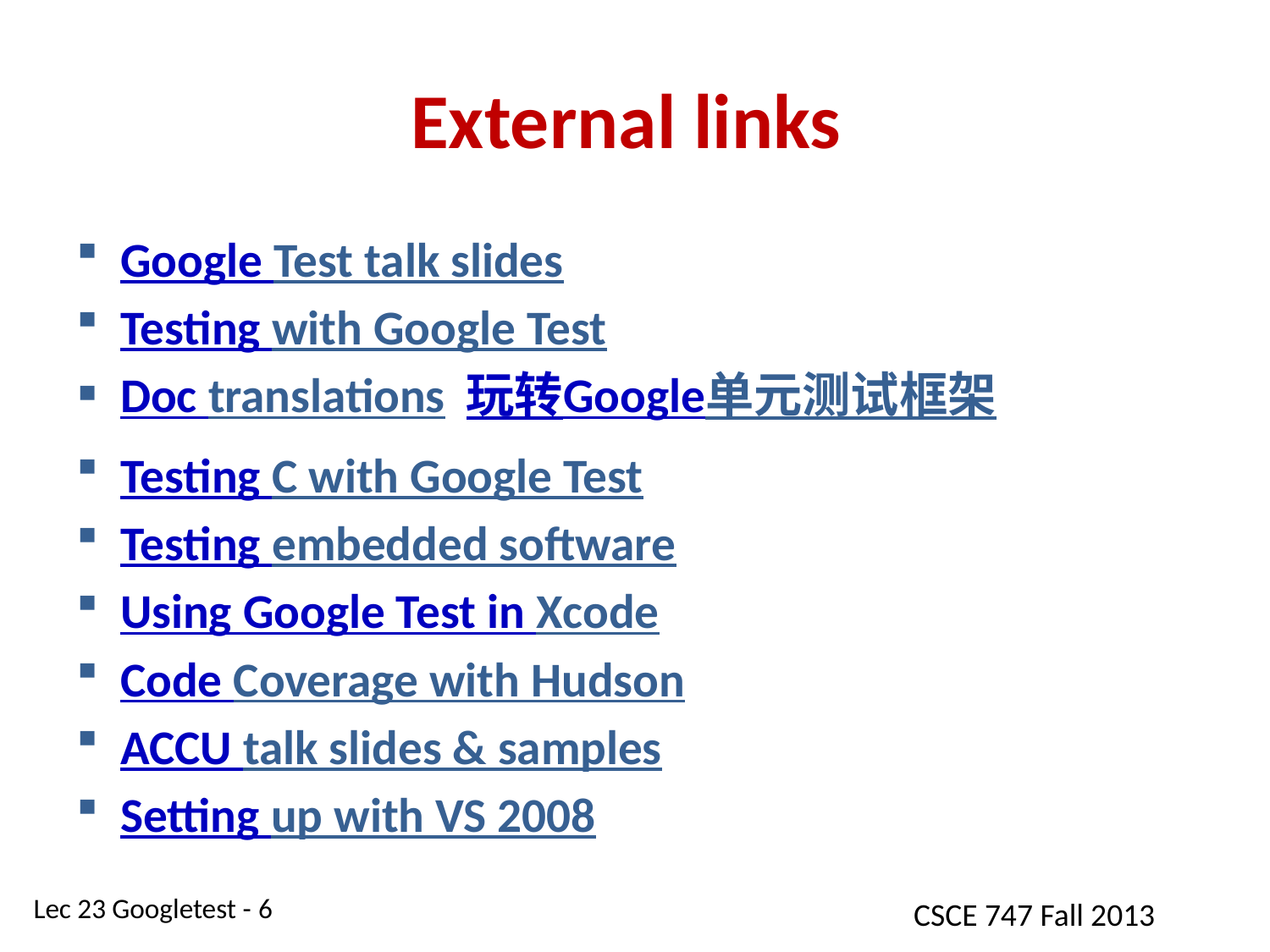

# External links
Google Test talk slides
Testing with Google Test
Doc translations 玩转Google单元测试框架
Testing C with Google Test
Testing embedded software
Using Google Test in Xcode
Code Coverage with Hudson
ACCU talk slides & samples
Setting up with VS 2008